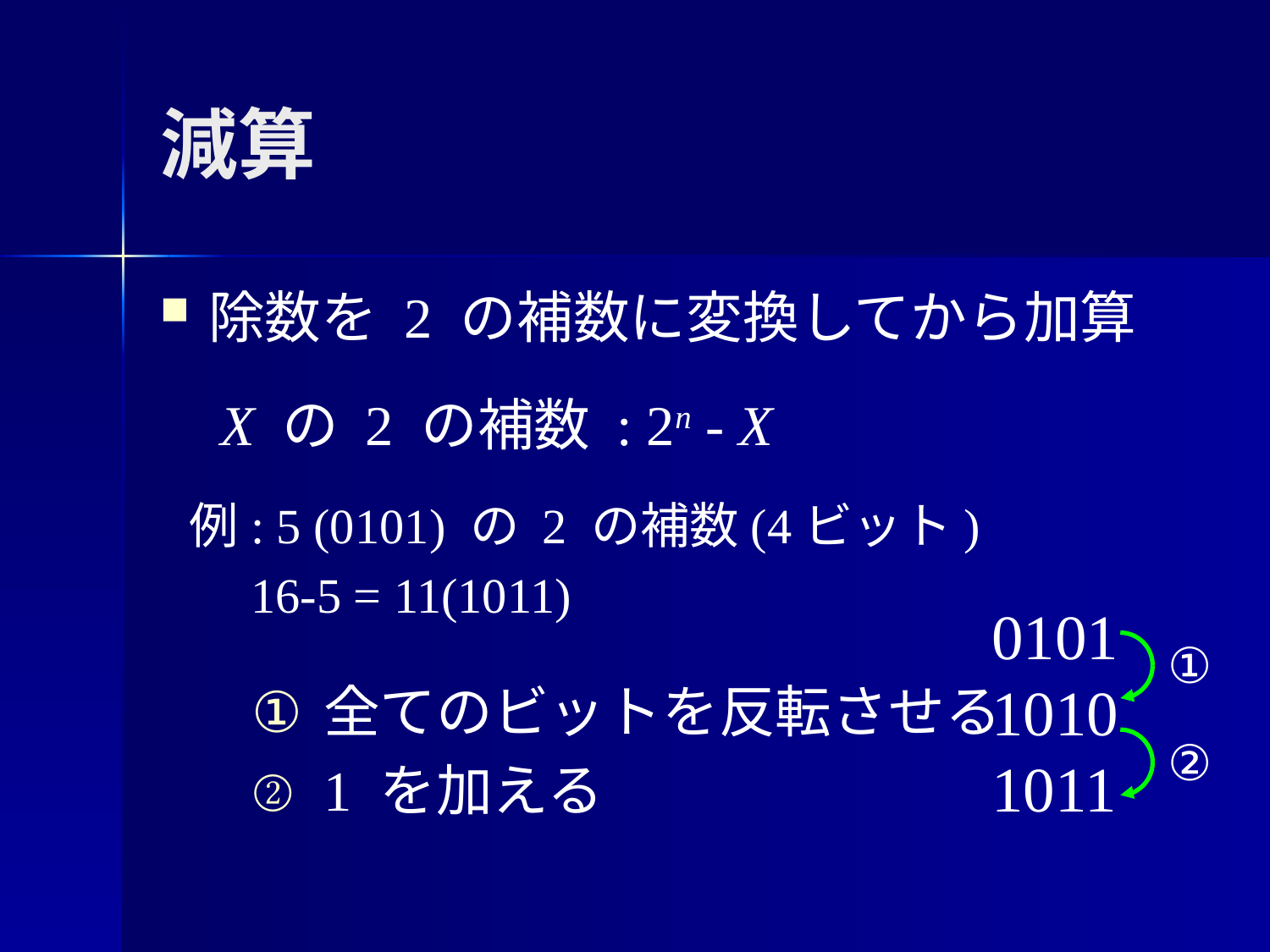

# 減算
除数を 2 の補数に変換してから加算
X の 2 の補数 : 2n - X
例: 5 (0101) の 2 の補数(4ビット)
     16-5 = 11(1011)
0101
1010
1011
①

全てのビットを反転させる
1 を加える
②